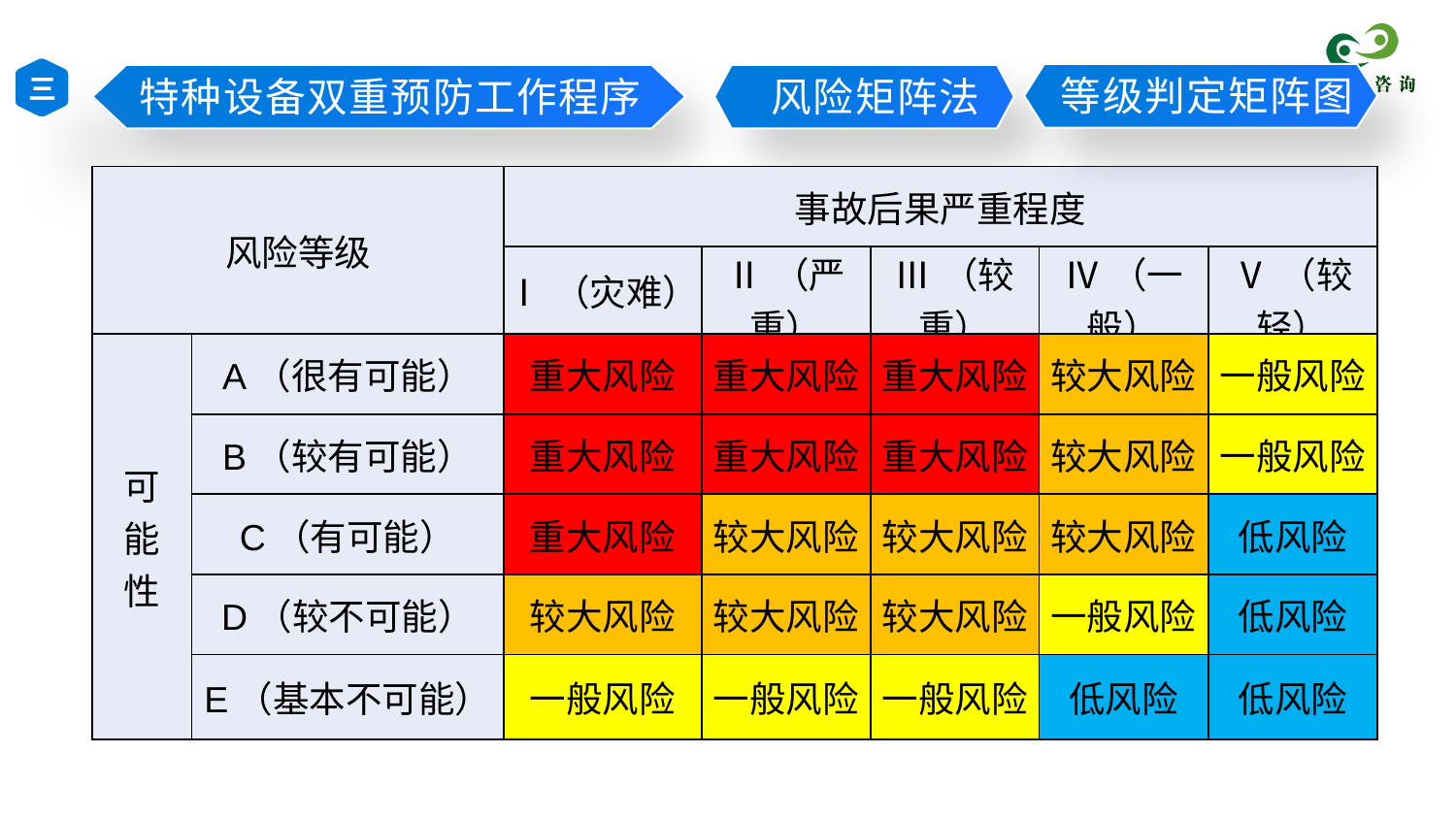

三

等级判定矩阵图

特种设备双重预防工作程序

 风险矩阵法
| 风险等级 |  | 事故后果严重程度 |  |  |  |  |
| --- | --- | --- | --- | --- | --- | --- |
|  |  | Ⅰ（灾难） | Ⅱ（严重） | Ⅲ（较重） | Ⅳ（一般） | Ⅴ（较轻） |
| 可 能 性 | A（很有可能） | 重大风险 | 重大风险 | 重大风险 | 较大风险 | 一般风险 |
|  | B（较有可能） | 重大风险 | 重大风险 | 重大风险 | 较大风险 | 一般风险 |
|  | C（有可能） | 重大风险 | 较大风险 | 较大风险 | 较大风险 | 低风险 |
|  | D（较不可能） | 较大风险 | 较大风险 | 较大风险 | 一般风险 | 低风险 |
|  | E（基本不可能） | 一般风险 | 一般风险 | 一般风险 | 低风险 | 低风险 |

62